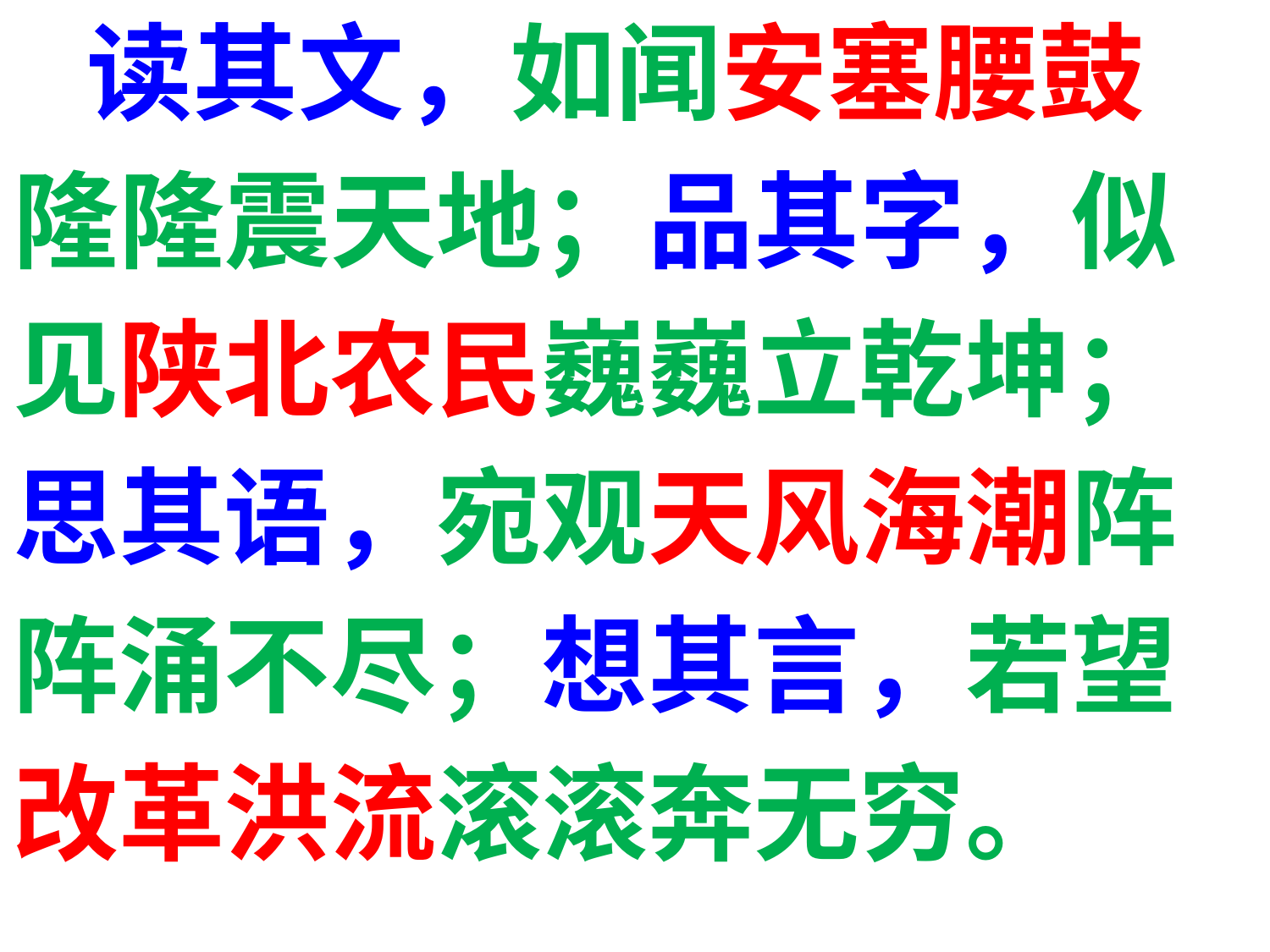

读其文，如闻安塞腰鼓
隆隆震天地；品其字，似
见陕北农民巍巍立乾坤；
思其语，宛观天风海潮阵
阵涌不尽；想其言，若望
改革洪流滚滚奔无穷。